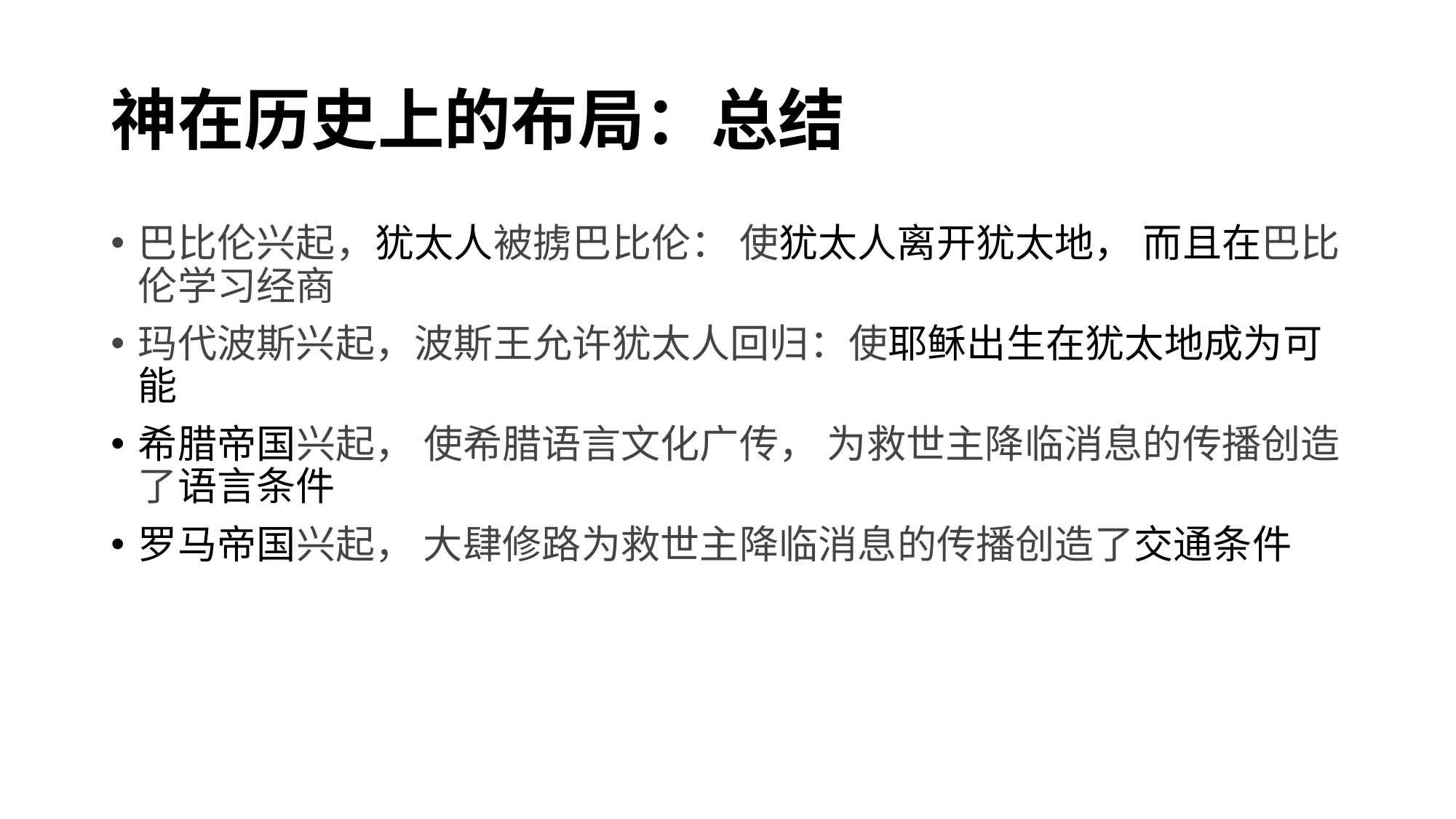

# 神在历史上的布局：总结
巴比伦兴起，犹太人被掳巴比伦： 使犹太人离开犹太地， 而且在巴比伦学习经商
玛代波斯兴起，波斯王允许犹太人回归：使耶稣出生在犹太地成为可能
希腊帝国兴起， 使希腊语言文化广传， 为救世主降临消息的传播创造了语言条件
罗马帝国兴起， 大肆修路为救世主降临消息的传播创造了交通条件